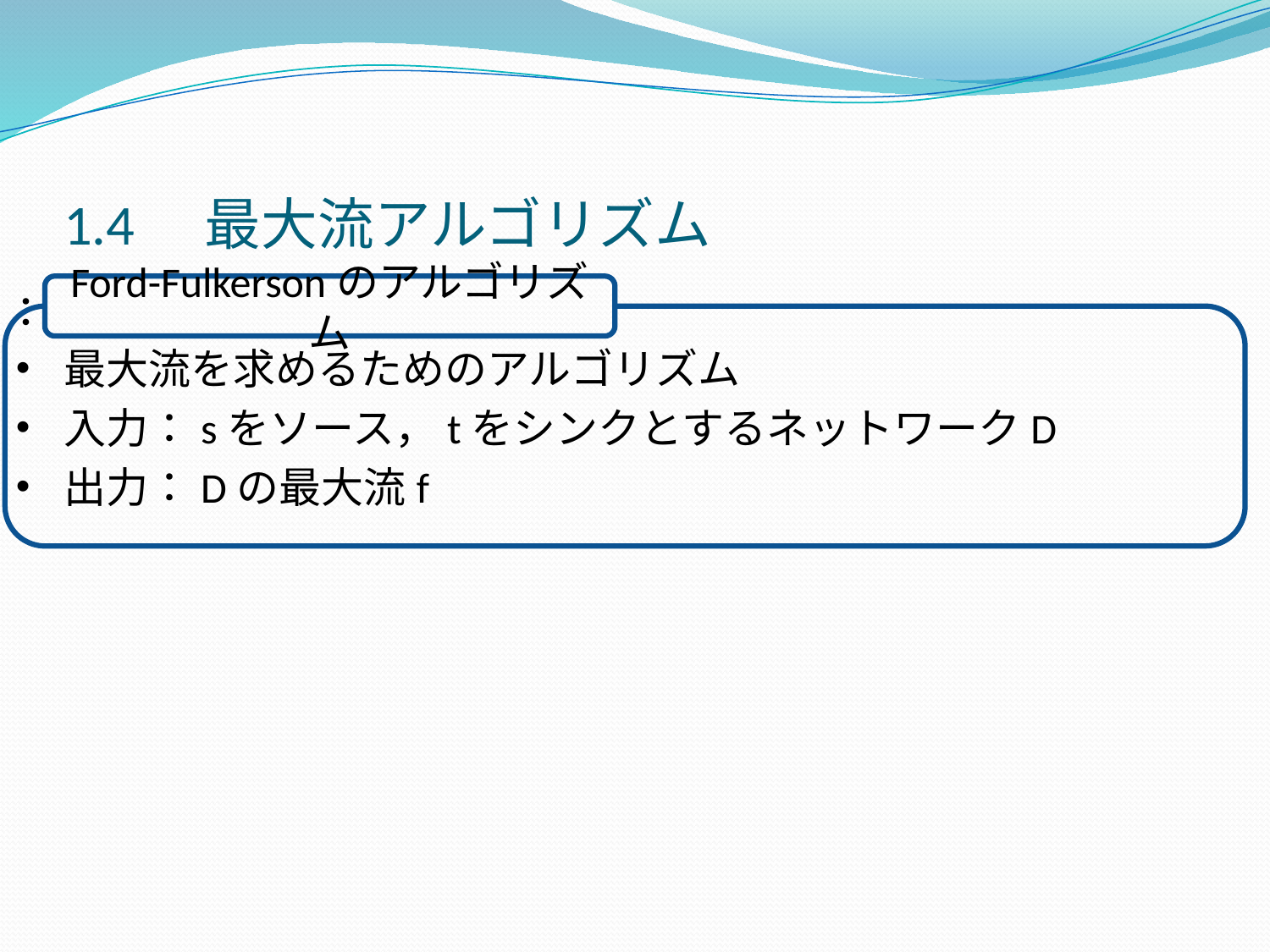

1.4　最大流アルゴリズム
Ford-Fulkersonのアルゴリズム
：
最大流を求めるためのアルゴリズム
入力：sをソース，tをシンクとするネットワークD
出力：Dの最大流f